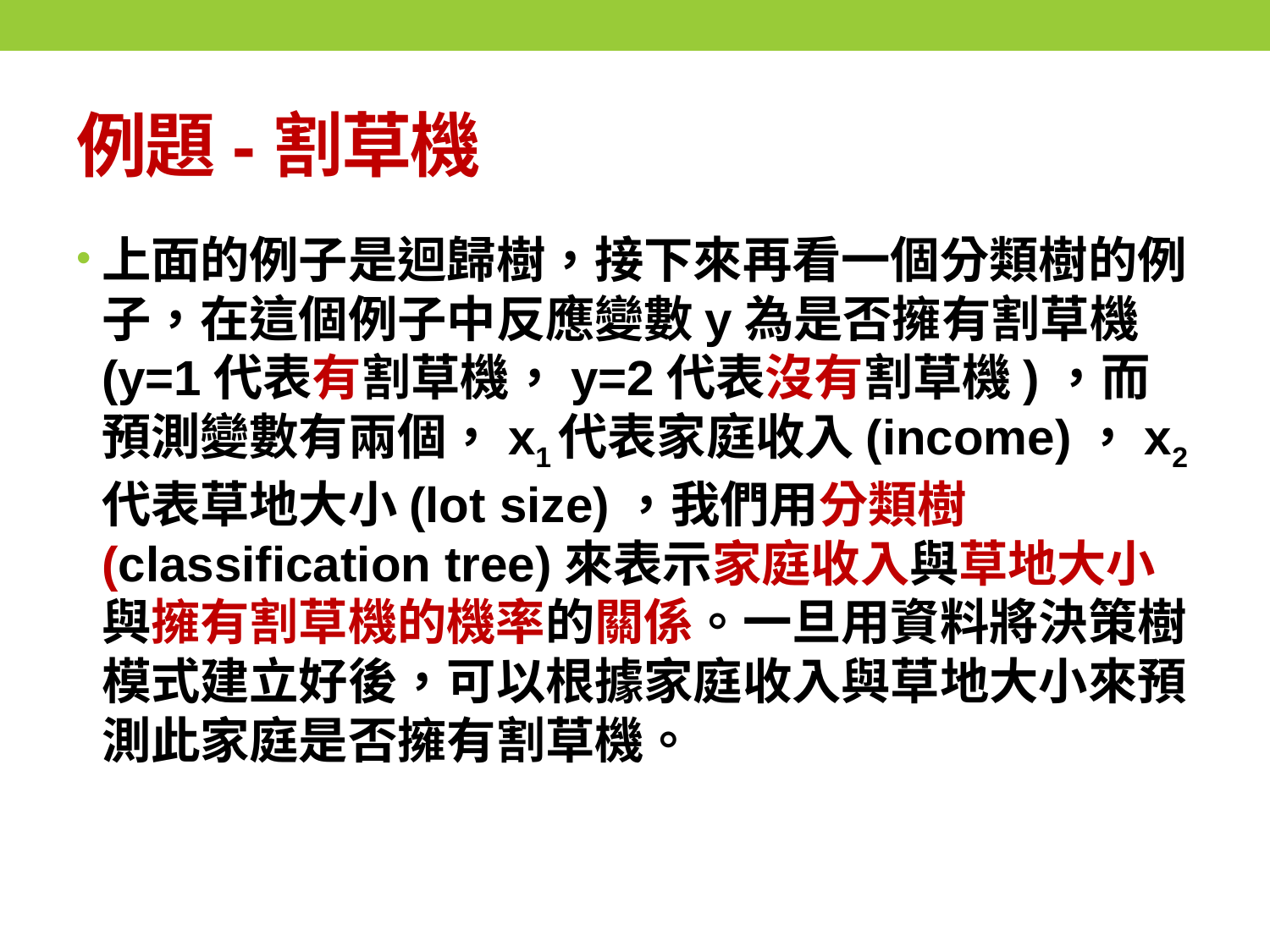

# 例題-割草機
上面的例子是迴歸樹，接下來再看一個分類樹的例子，在這個例子中反應變數y為是否擁有割草機(y=1代表有割草機，y=2代表沒有割草機)，而預測變數有兩個，x1代表家庭收入(income)，x2代表草地大小(lot size)，我們用分類樹(classification tree)來表示家庭收入與草地大小與擁有割草機的機率的關係。一旦用資料將決策樹模式建立好後，可以根據家庭收入與草地大小來預測此家庭是否擁有割草機。